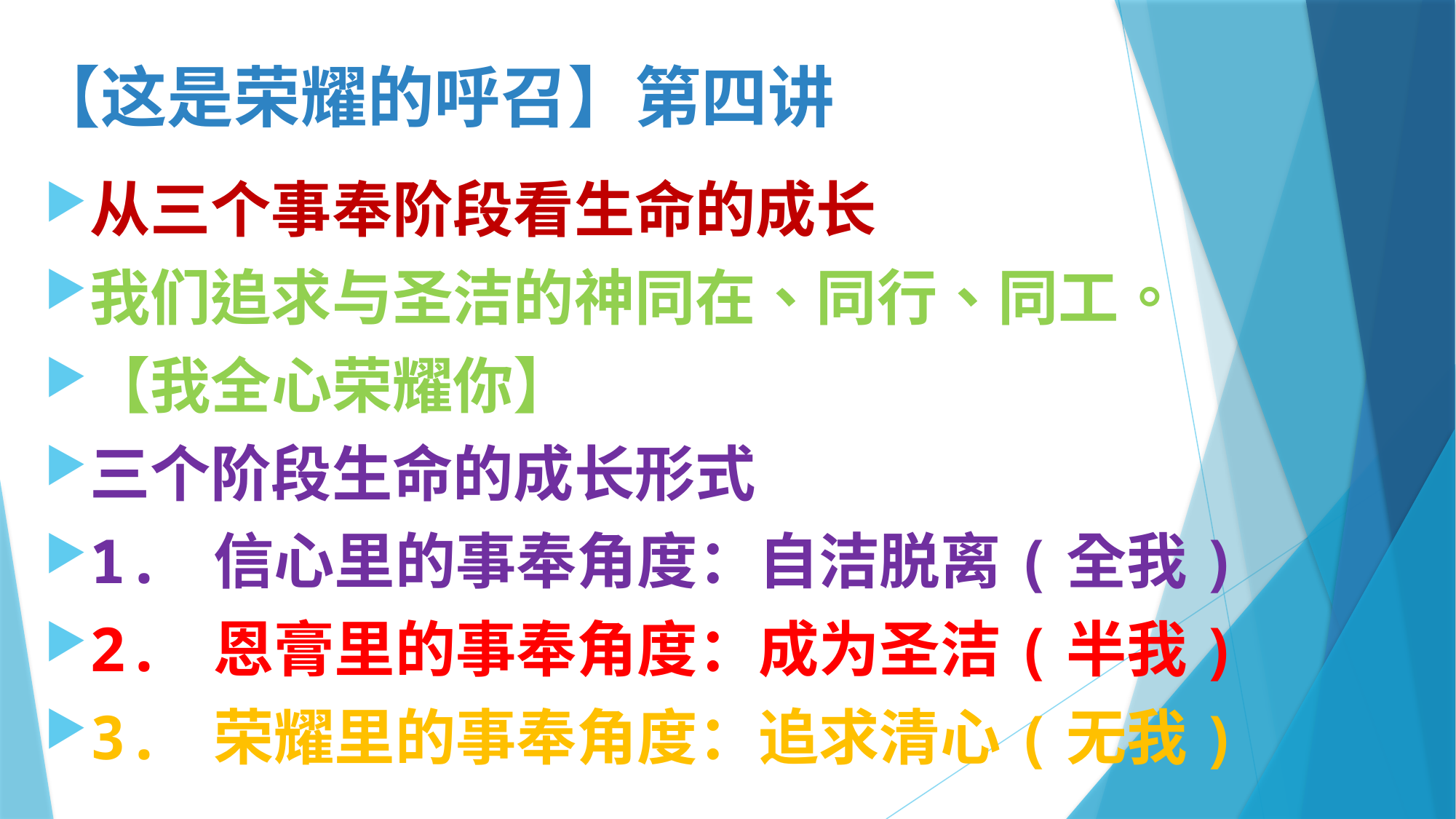

# 【这是荣耀的呼召】第四讲
从三个事奉阶段看生命的成长
我们追求与圣洁的神同在、同行、同工。
【我全心荣耀你】
三个阶段生命的成长形式
1. 信心里的事奉角度：自洁脱离(全我)
2. 恩膏里的事奉角度：成为圣洁(半我)
3. 荣耀里的事奉角度：追求清心(无我)